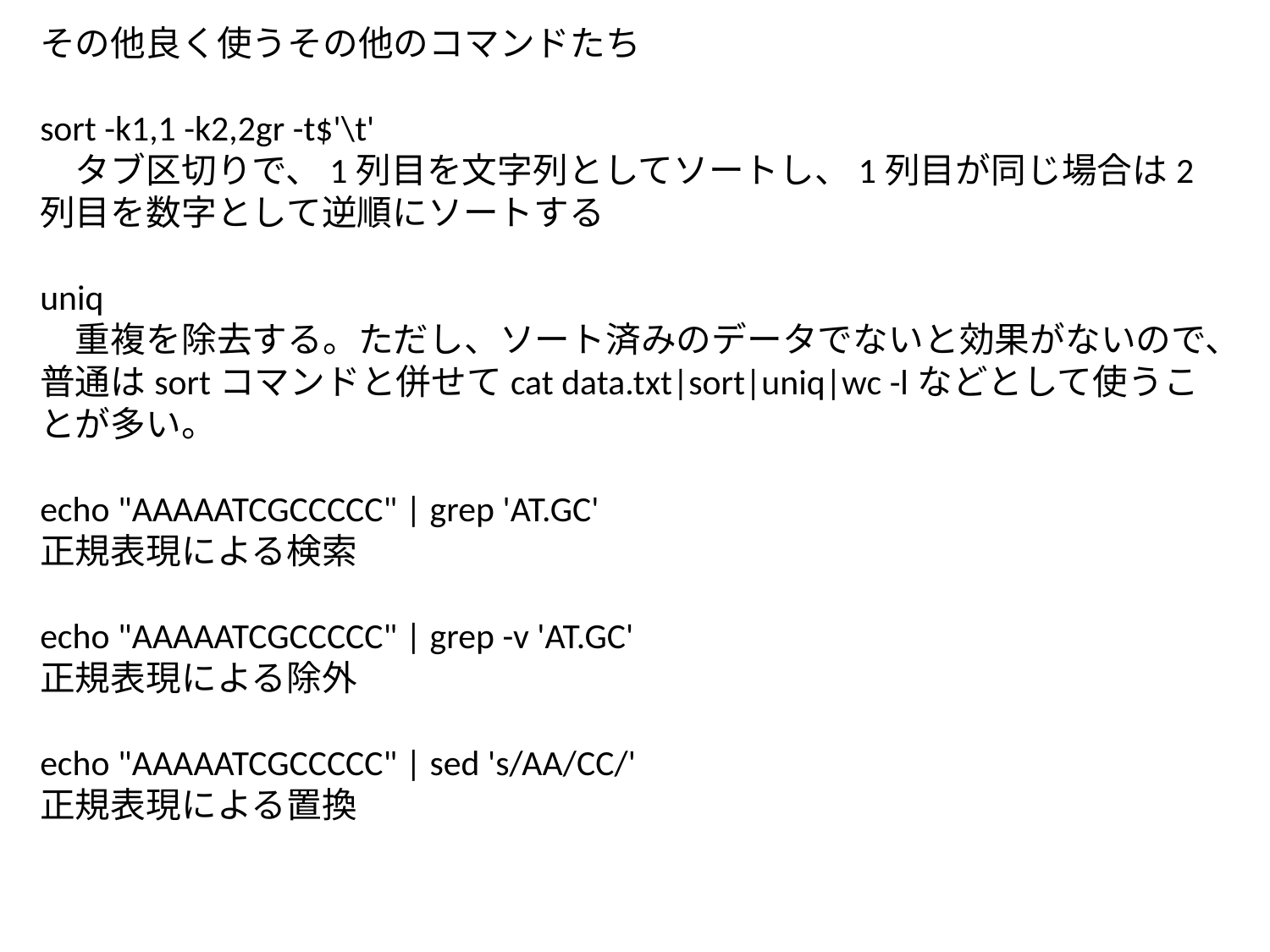

その他良く使うその他のコマンドたち

sort -k1,1 -k2,2gr -t$'\t'
　タブ区切りで、1列目を文字列としてソートし、1列目が同じ場合は2列目を数字として逆順にソートする

uniq
　重複を除去する。ただし、ソート済みのデータでないと効果がないので、普通はsortコマンドと併せてcat data.txt|sort|uniq|wc -lなどとして使うことが多い。

echo "AAAAATCGCCCCC" | grep 'AT.GC'
正規表現による検索

echo "AAAAATCGCCCCC" | grep -v 'AT.GC'
正規表現による除外

echo "AAAAATCGCCCCC" | sed 's/AA/CC/'
正規表現による置換